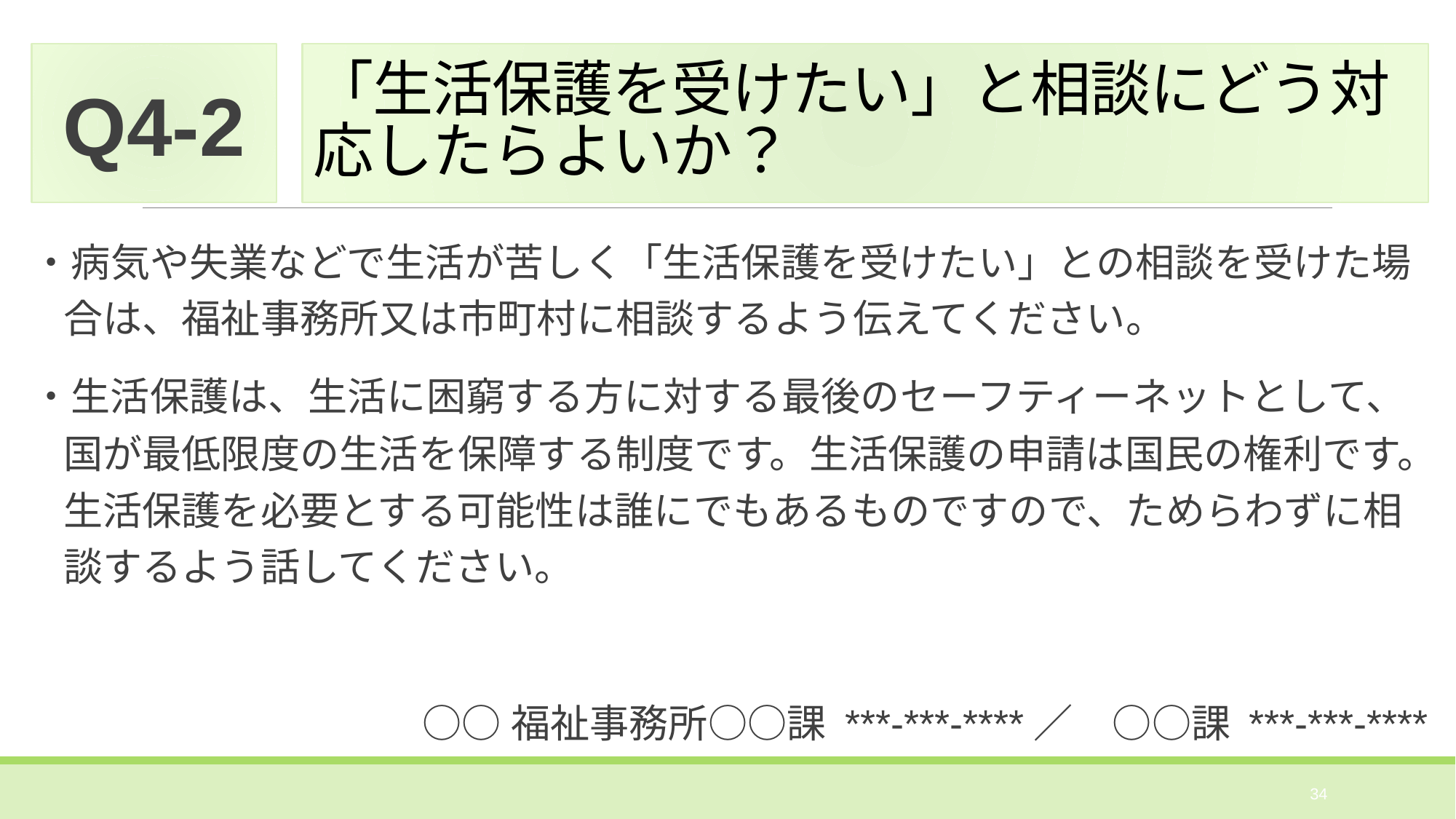

Q4-2
# 「生活保護を受けたい」と相談にどう対応したらよいか？
・病気や失業などで生活が苦しく「生活保護を受けたい」との相談を受けた場合は、福祉事務所又は市町村に相談するよう伝えてください。
・生活保護は、生活に困窮する方に対する最後のセーフティーネットとして、国が最低限度の生活を保障する制度です。生活保護の申請は国民の権利です。生活保護を必要とする可能性は誰にでもあるものですので、ためらわずに相談するよう話してください。

○○福祉事務所○○課 ***-***-****／　○○課 ***-***-****
34